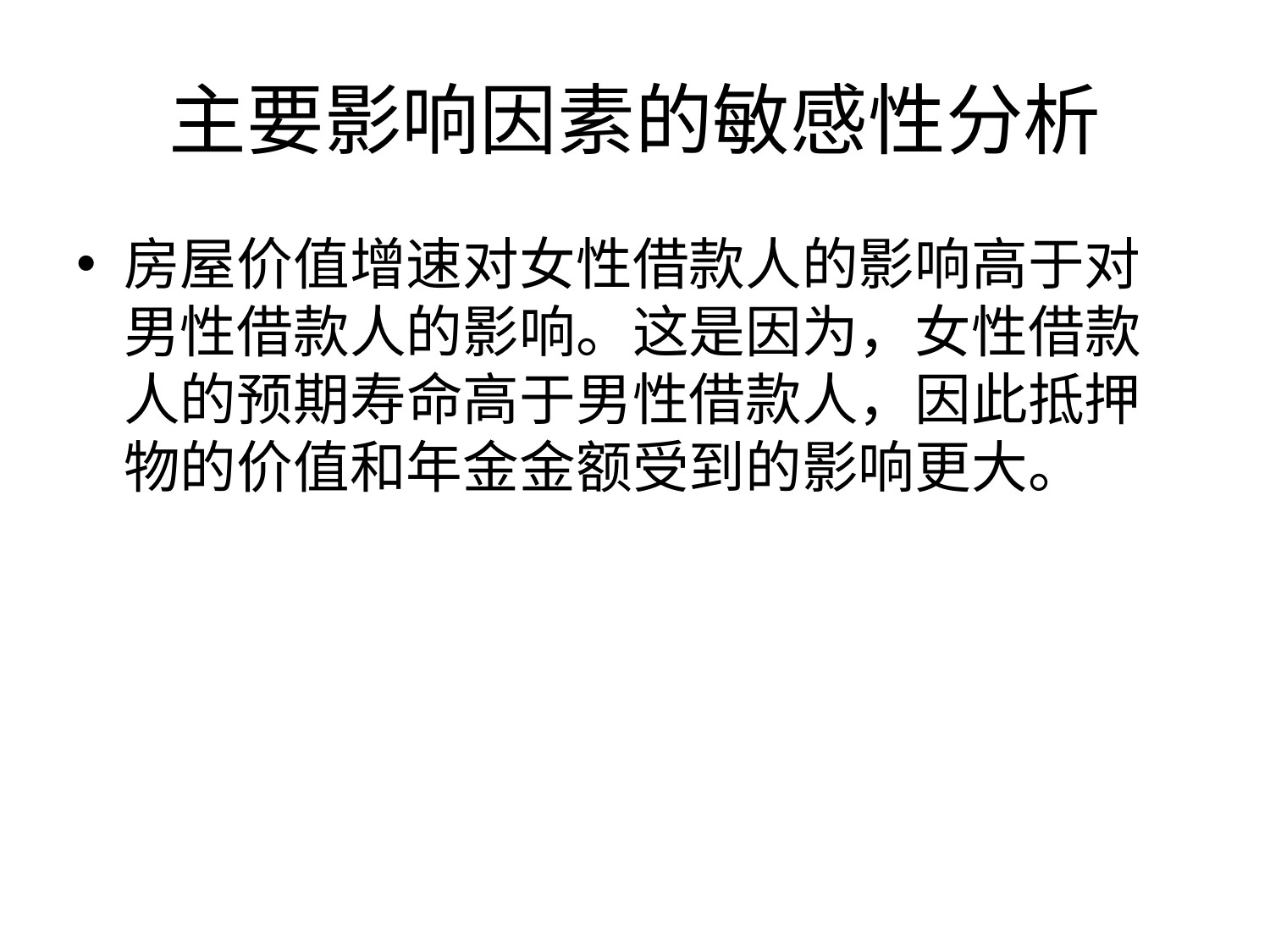

# 主要影响因素的敏感性分析
房屋价值增速对女性借款人的影响高于对男性借款人的影响。这是因为，女性借款人的预期寿命高于男性借款人，因此抵押物的价值和年金金额受到的影响更大。